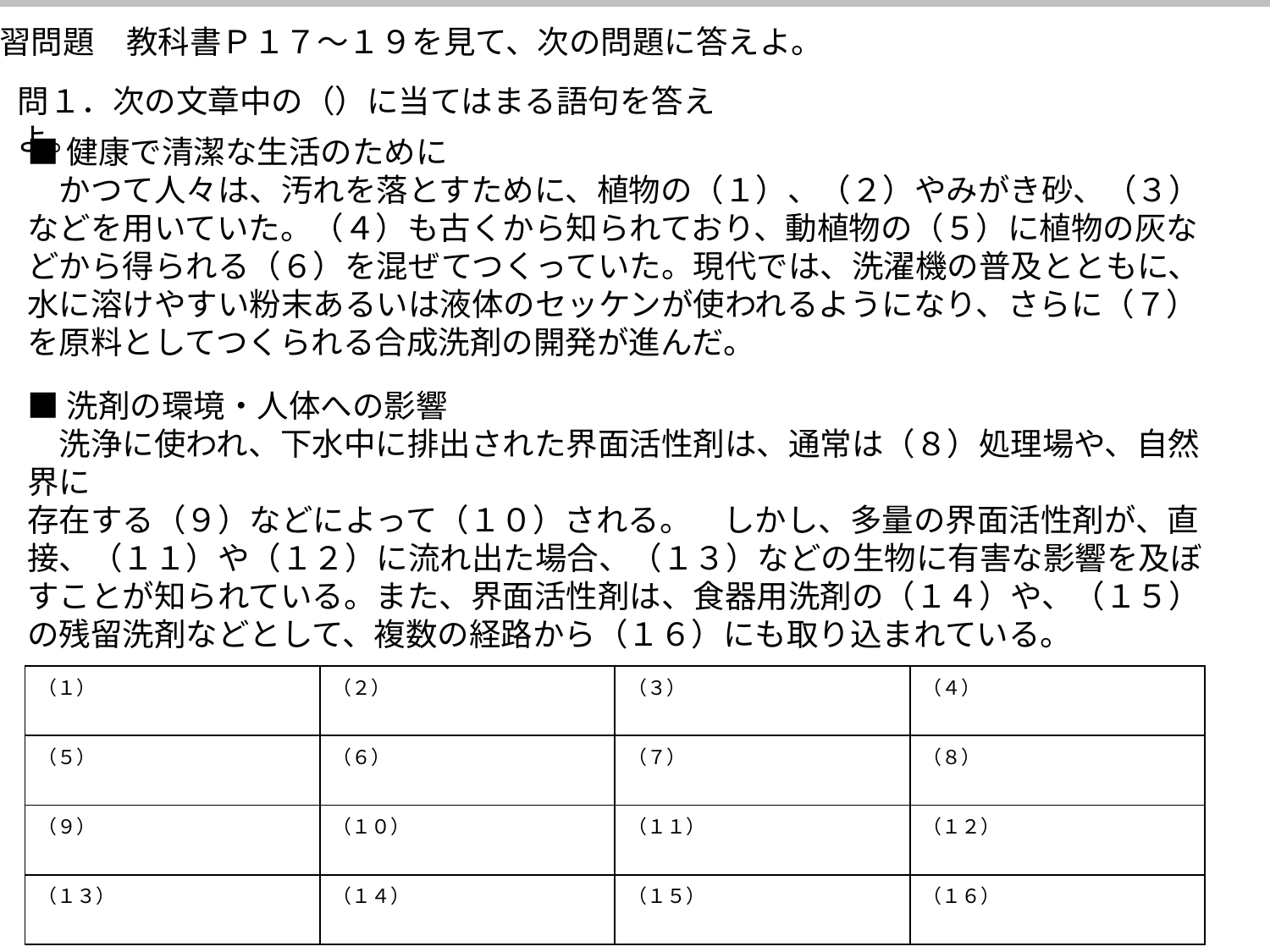

練習問題　教科書Ｐ１７～１９を見て、次の問題に答えよ。
問１．次の文章中の（）に当てはまる語句を答えよ。
■健康で清潔な生活のために
　かつて人々は、汚れを落とすために、植物の（１）、（２）やみがき砂、（３）などを用いていた。（４）も古くから知られており、動植物の（５）に植物の灰などから得られる（６）を混ぜてつくっていた。現代では、洗濯機の普及とともに、水に溶けやすい粉末あるいは液体のセッケンが使われるようになり、さらに（７）を原料としてつくられる合成洗剤の開発が進んだ。

■洗剤の環境・人体への影響
　洗浄に使われ、下水中に排出された界面活性剤は、通常は（８）処理場や、自然界に
存在する（９）などによって（１０）される。　しかし、多量の界面活性剤が、直接、（１１）や（１２）に流れ出た場合、（１３）などの生物に有害な影響を及ぼすことが知られている。また、界面活性剤は、食器用洗剤の（１４）や、（１５）の残留洗剤などとして、複数の経路から（１６）にも取り込まれている。
| （１） | （２） | （３） | （４） |
| --- | --- | --- | --- |
| （５） | （６） | （７） | （８） |
| （９） | （１０） | （１１） | （１２） |
| （１３） | （１４） | （１５） | （１６） |